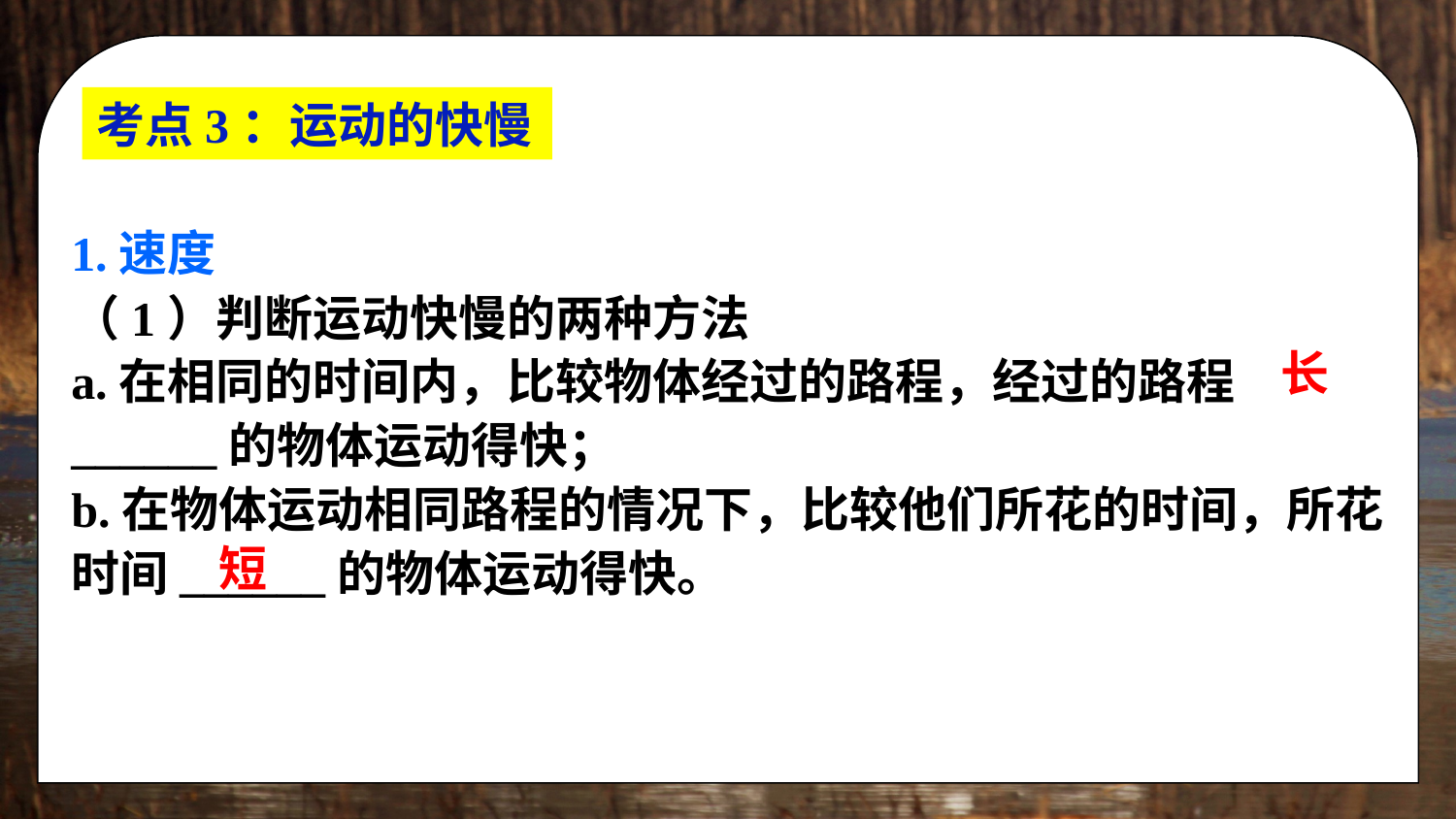

考点3：运动的快慢
1.速度
（1）判断运动快慢的两种方法
a.在相同的时间内，比较物体经过的路程，经过的路程______的物体运动得快；
b.在物体运动相同路程的情况下，比较他们所花的时间，所花时间______的物体运动得快。
长
短